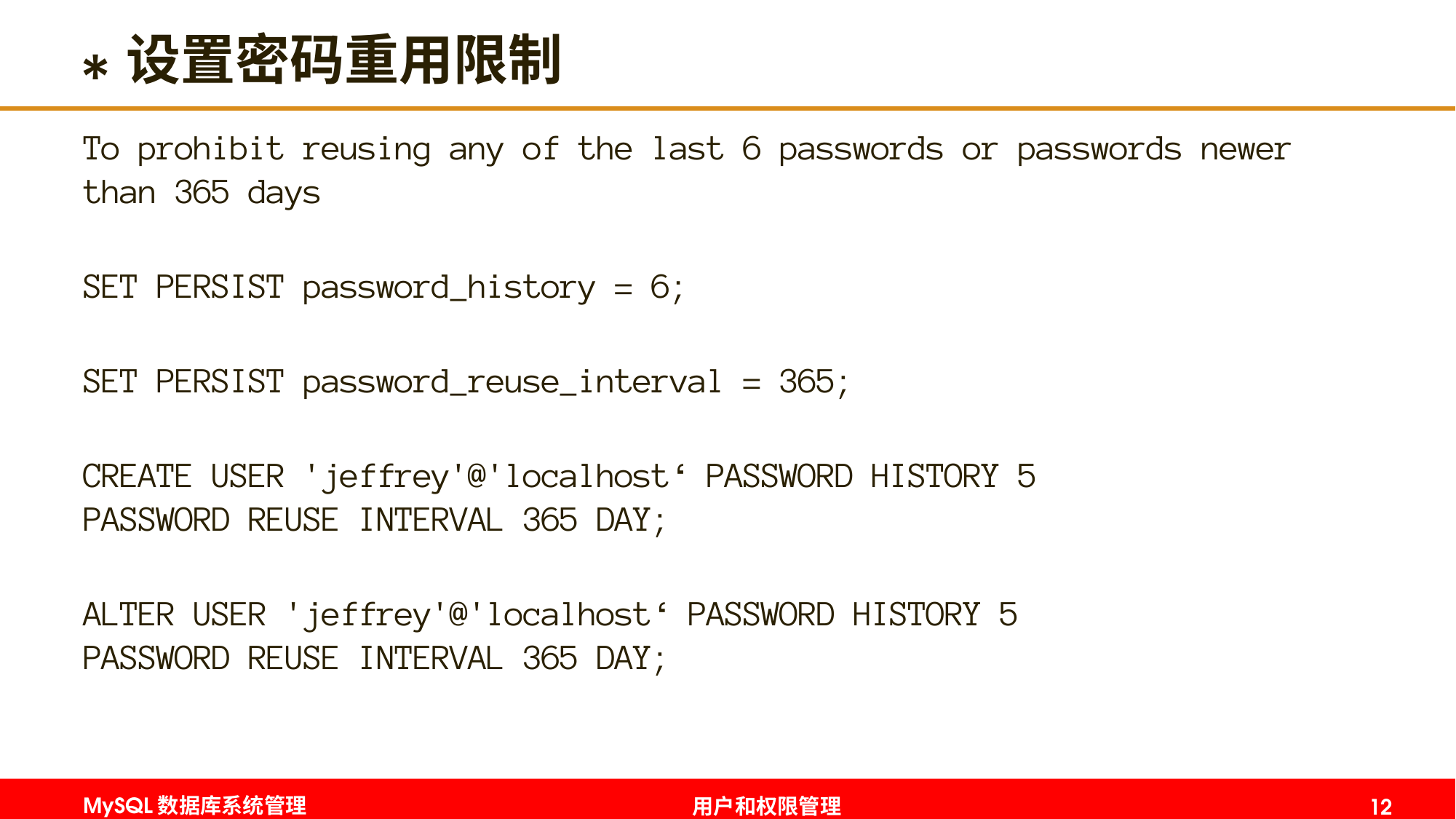

# *设置密码重用限制
To prohibit reusing any of the last 6 passwords or passwords newer than 365 days
SET PERSIST password_history = 6;
SET PERSIST password_reuse_interval = 365;
CREATE USER 'jeffrey'@'localhost‘ PASSWORD HISTORY 5
PASSWORD REUSE INTERVAL 365 DAY;
ALTER USER 'jeffrey'@'localhost‘ PASSWORD HISTORY 5
PASSWORD REUSE INTERVAL 365 DAY;